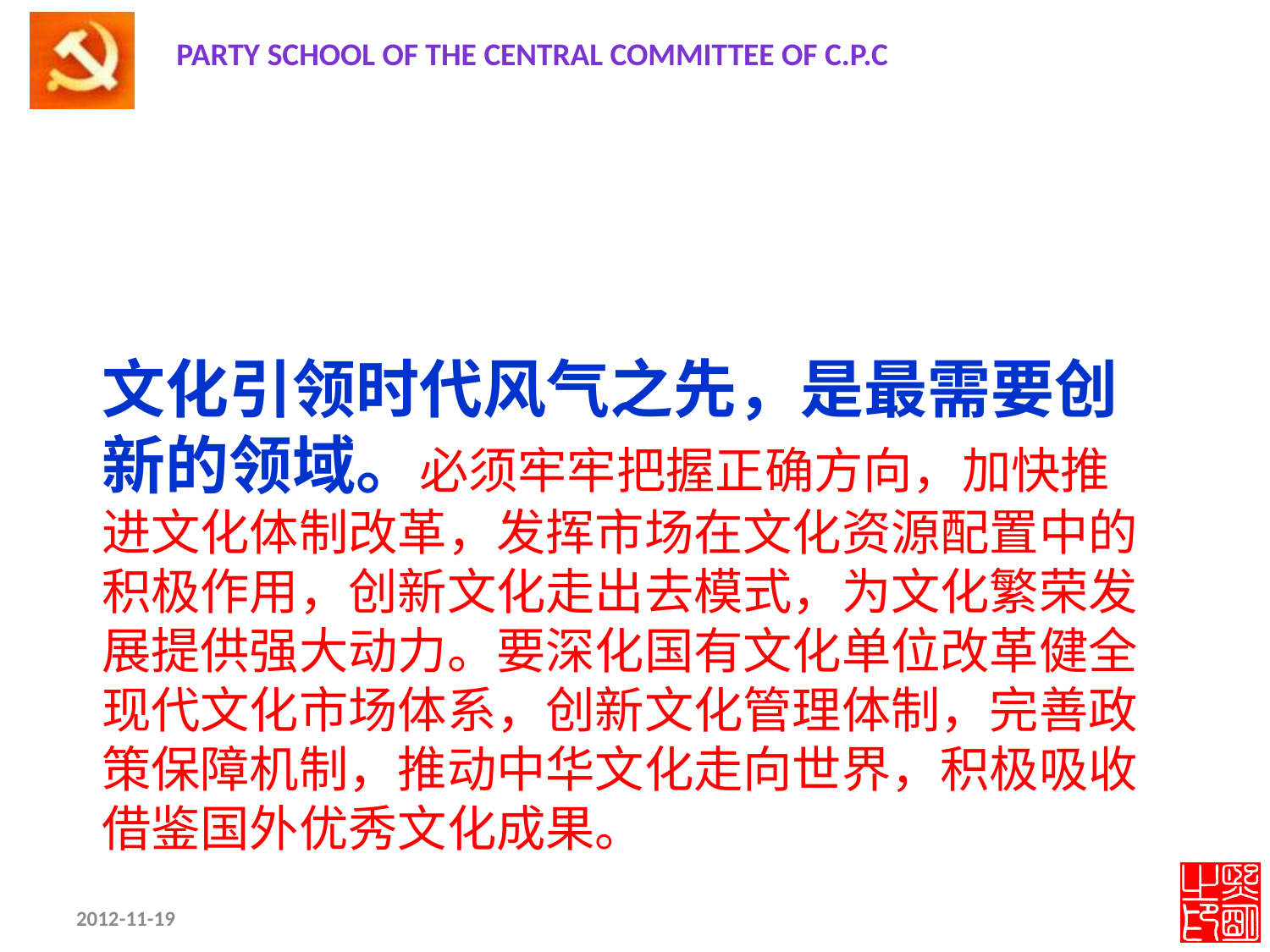

#
文化引领时代风气之先，是最需要创新的领域。必须牢牢把握正确方向，加快推进文化体制改革，发挥市场在文化资源配置中的积极作用，创新文化走出去模式，为文化繁荣发展提供强大动力。要深化国有文化单位改革健全现代文化市场体系，创新文化管理体制，完善政策保障机制，推动中华文化走向世界，积极吸收借鉴国外优秀文化成果。
2012-11-19